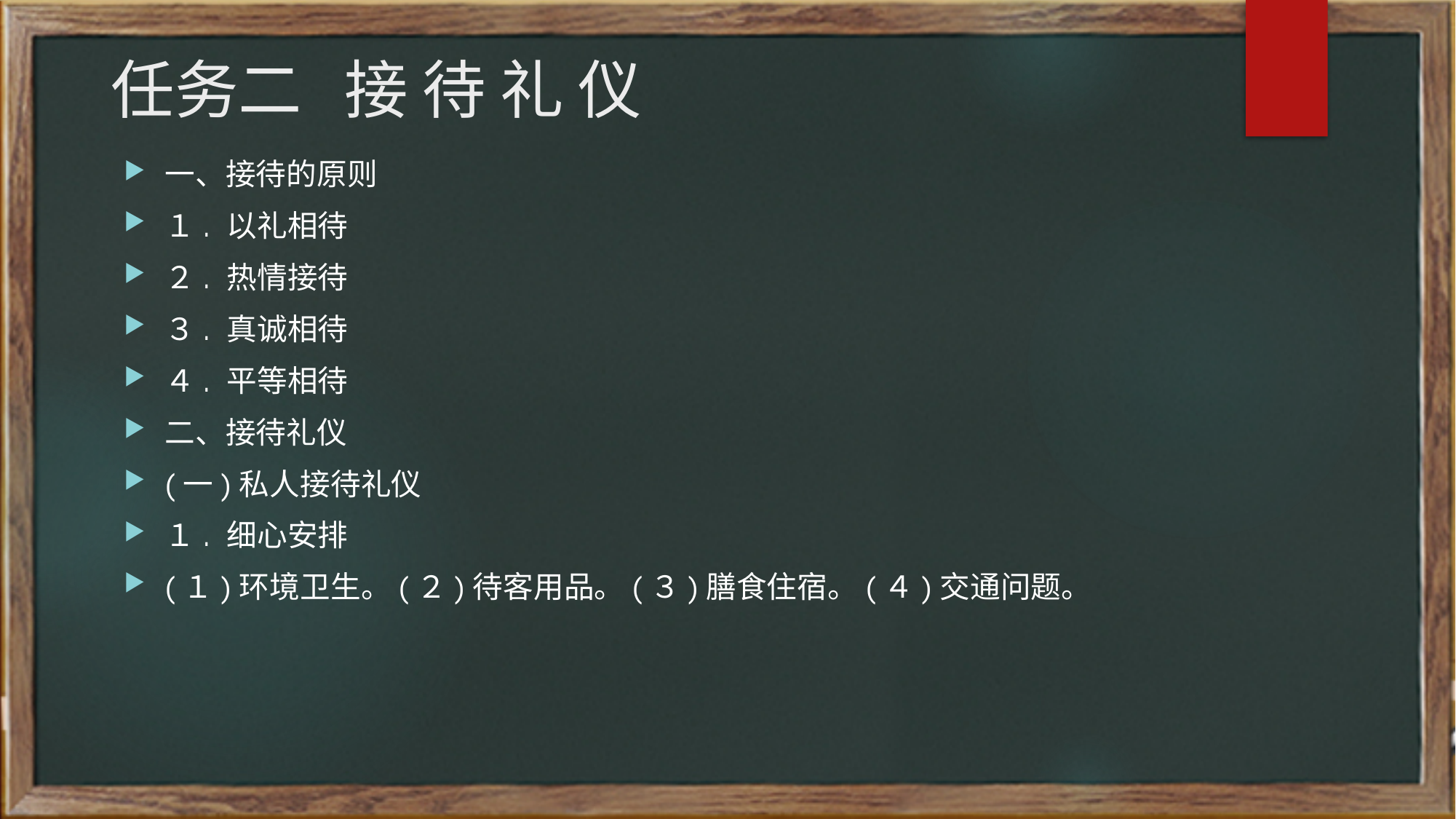

# 任务二   接 待 礼 仪
一、接待的原则
１. 以礼相待
２. 热情接待
３. 真诚相待
４. 平等相待
二、接待礼仪
(一)私人接待礼仪
１. 细心安排
(１)环境卫生。(２)待客用品。(３)膳食住宿。(４)交通问题。